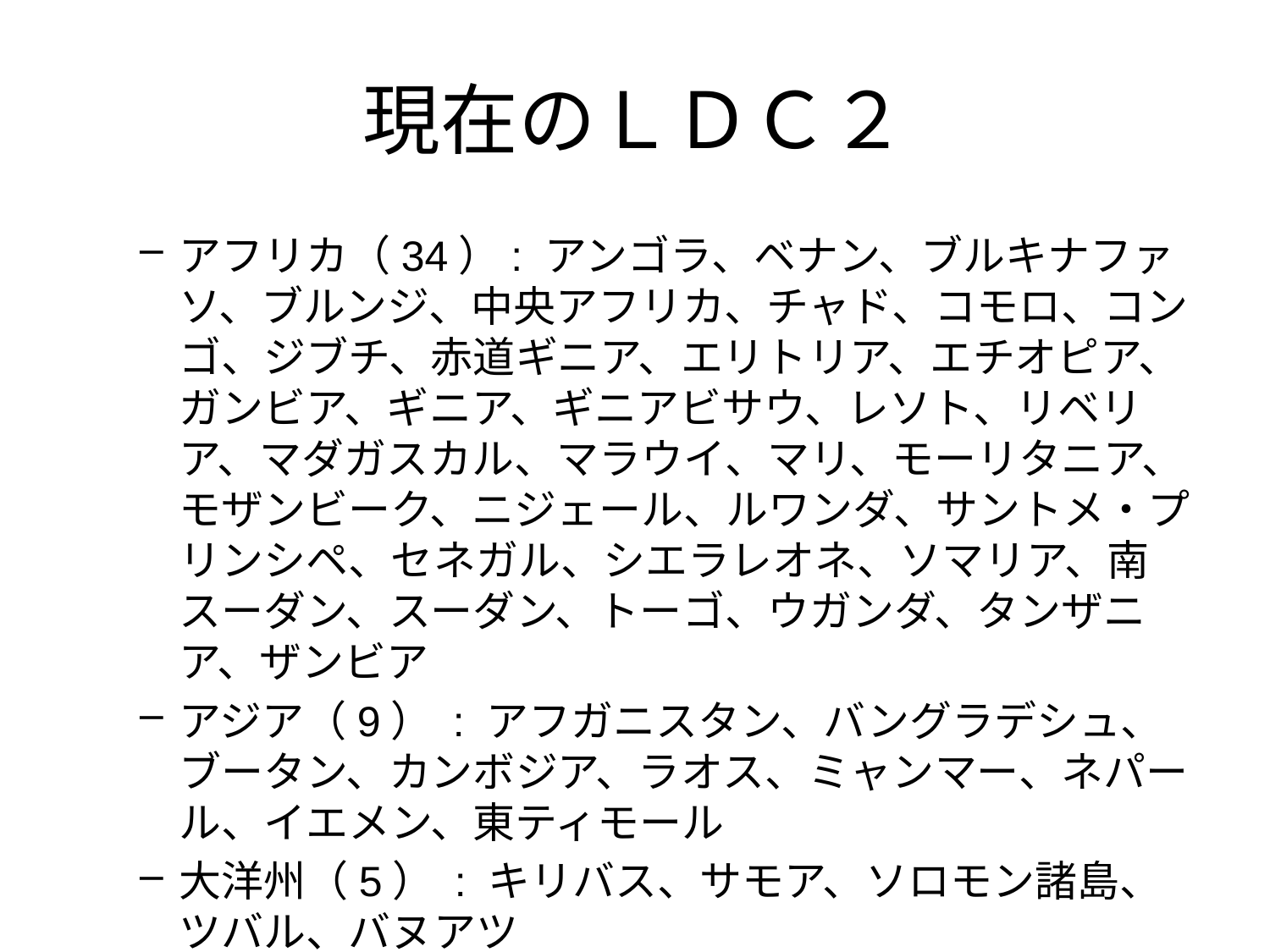

# 現在のＬＤＣ２
アフリカ（34）: アンゴラ、ベナン、ブルキナファソ、ブルンジ、中央アフリカ、チャド、コモロ、コンゴ、ジブチ、赤道ギニア、エリトリア、エチオピア、ガンビア、ギニア、ギニアビサウ、レソト、リベリア、マダガスカル、マラウイ、マリ、モーリタニア、モザンビーク、ニジェール、ルワンダ、サントメ・プリンシペ、セネガル、シエラレオネ、ソマリア、南スーダン、スーダン、トーゴ、ウガンダ、タンザニア、ザンビア
アジア（9） : アフガニスタン、バングラデシュ、ブータン、カンボジア、ラオス、ミャンマー、ネパール、イエメン、東ティモール
大洋州（5） : キリバス、サモア、ソロモン諸島、ツバル、バヌアツ
中南米（1） : ハイチ